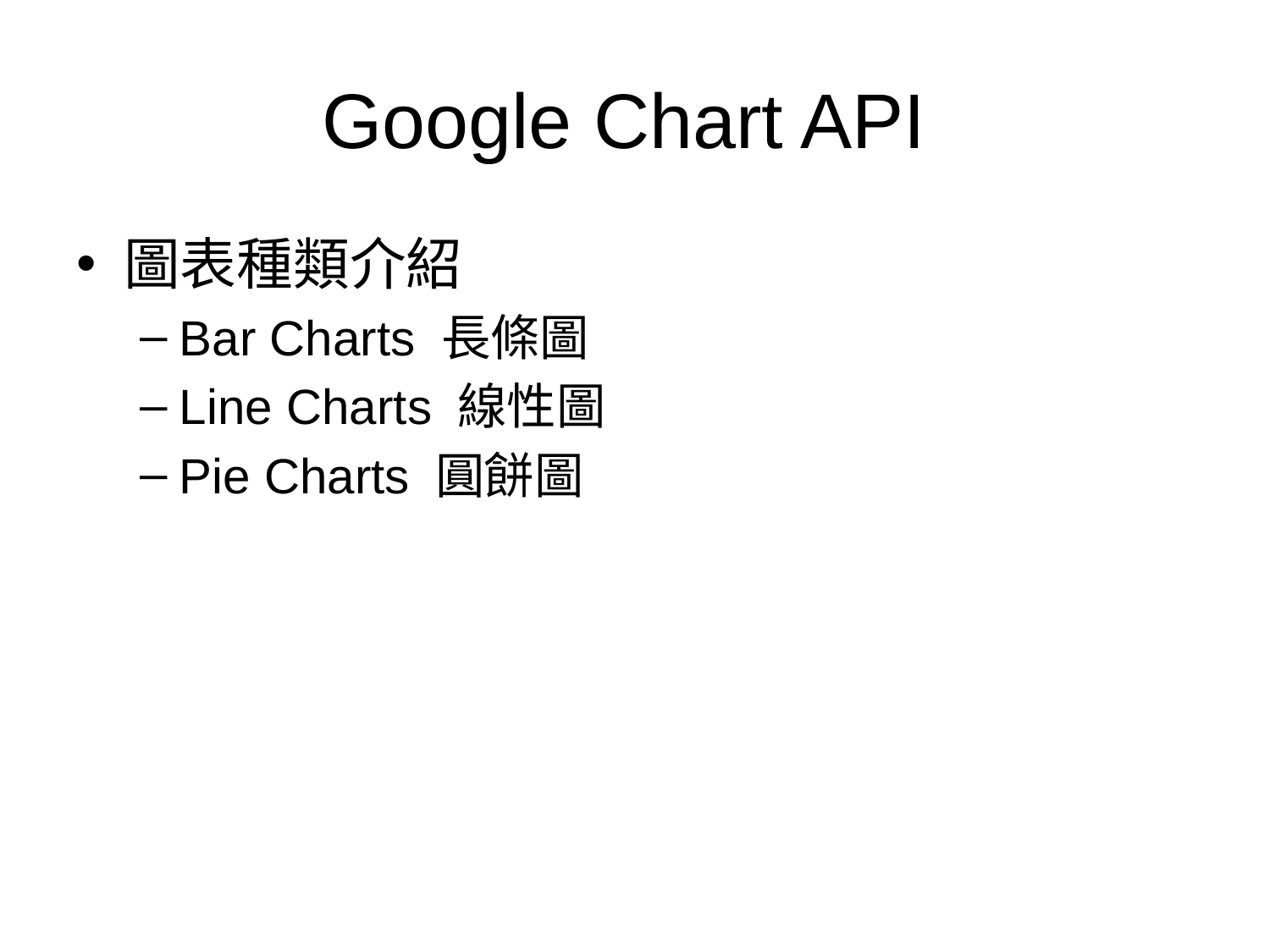

# Google Chart API
圖表種類介紹
Bar Charts 長條圖
Line Charts 線性圖
Pie Charts 圓餅圖